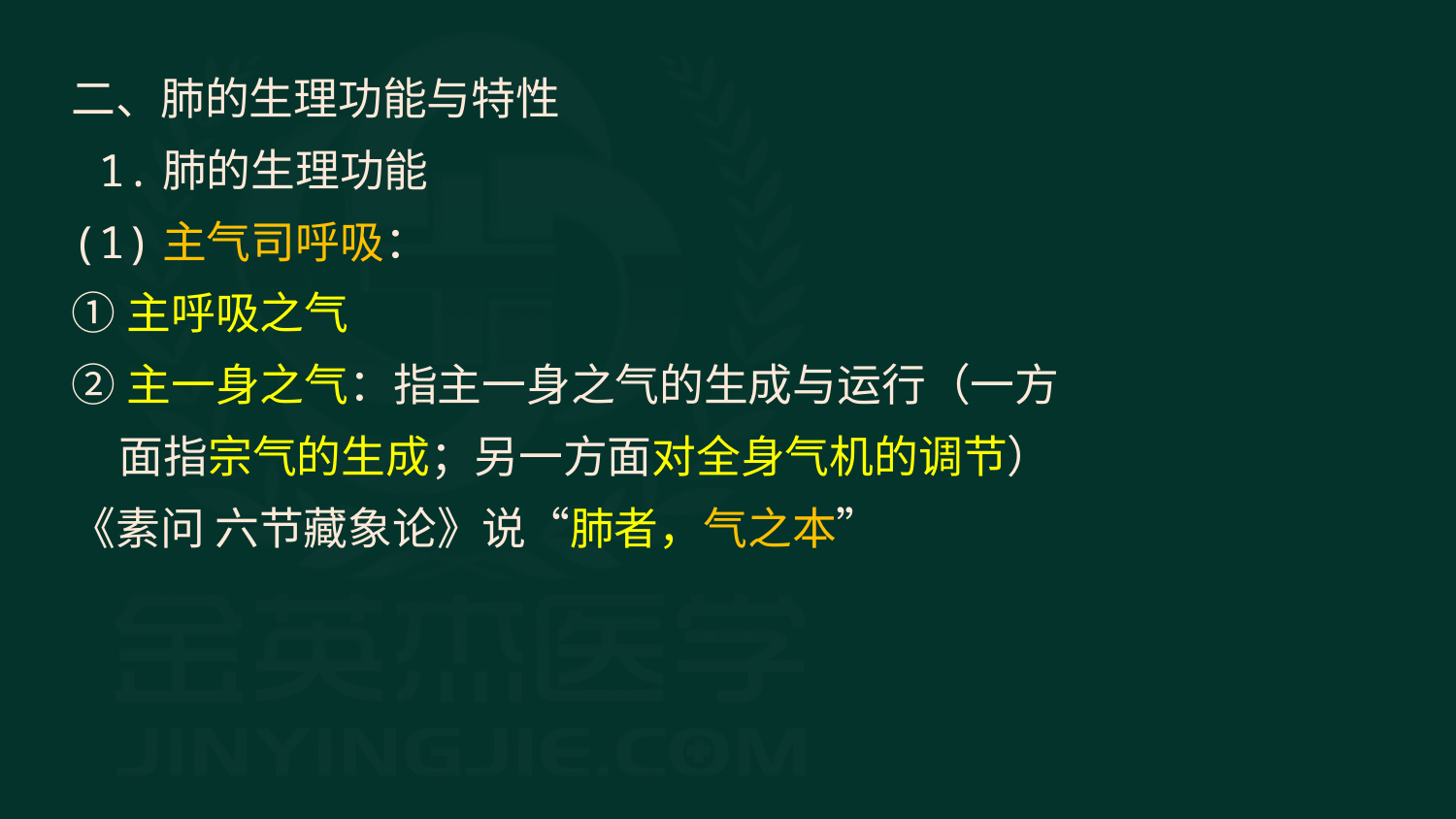

二、肺的生理功能与特性
 1.肺的生理功能
(1)主气司呼吸：
①主呼吸之气
②主一身之气：指主一身之气的生成与运行（一方面指宗气的生成；另一方面对全身气机的调节）
《素问 六节藏象论》说“肺者，气之本”